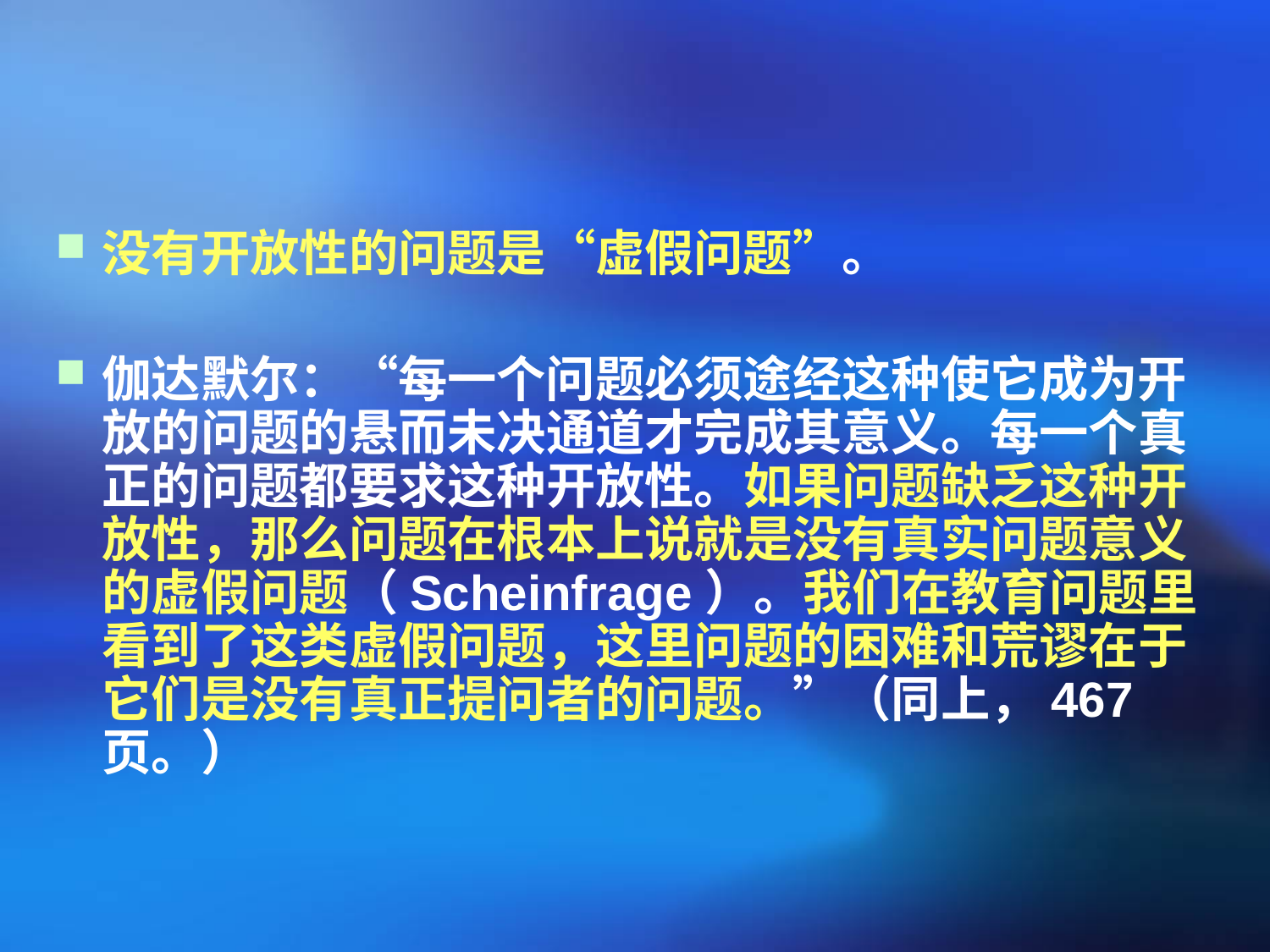

#
没有开放性的问题是“虚假问题”。

伽达默尔：“每一个问题必须途经这种使它成为开放的问题的悬而未决通道才完成其意义。每一个真正的问题都要求这种开放性。如果问题缺乏这种开放性，那么问题在根本上说就是没有真实问题意义的虚假问题（Scheinfrage）。我们在教育问题里看到了这类虚假问题，这里问题的困难和荒谬在于它们是没有真正提问者的问题。”（同上，467页。）